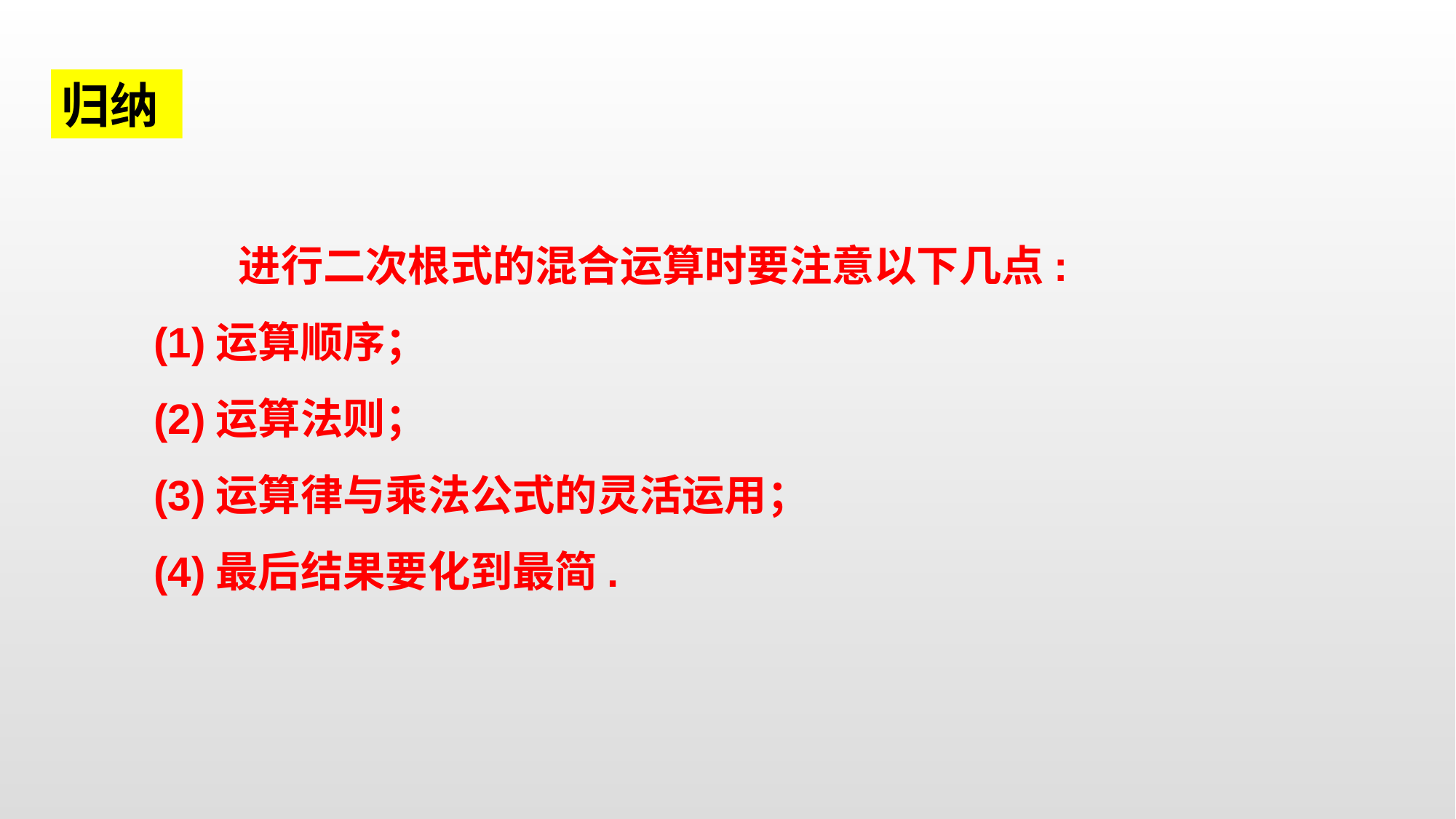

归纳
　　进行二次根式的混合运算时要注意以下几点:
(1)运算顺序；
(2)运算法则；
(3)运算律与乘法公式的灵活运用；
(4)最后结果要化到最简.